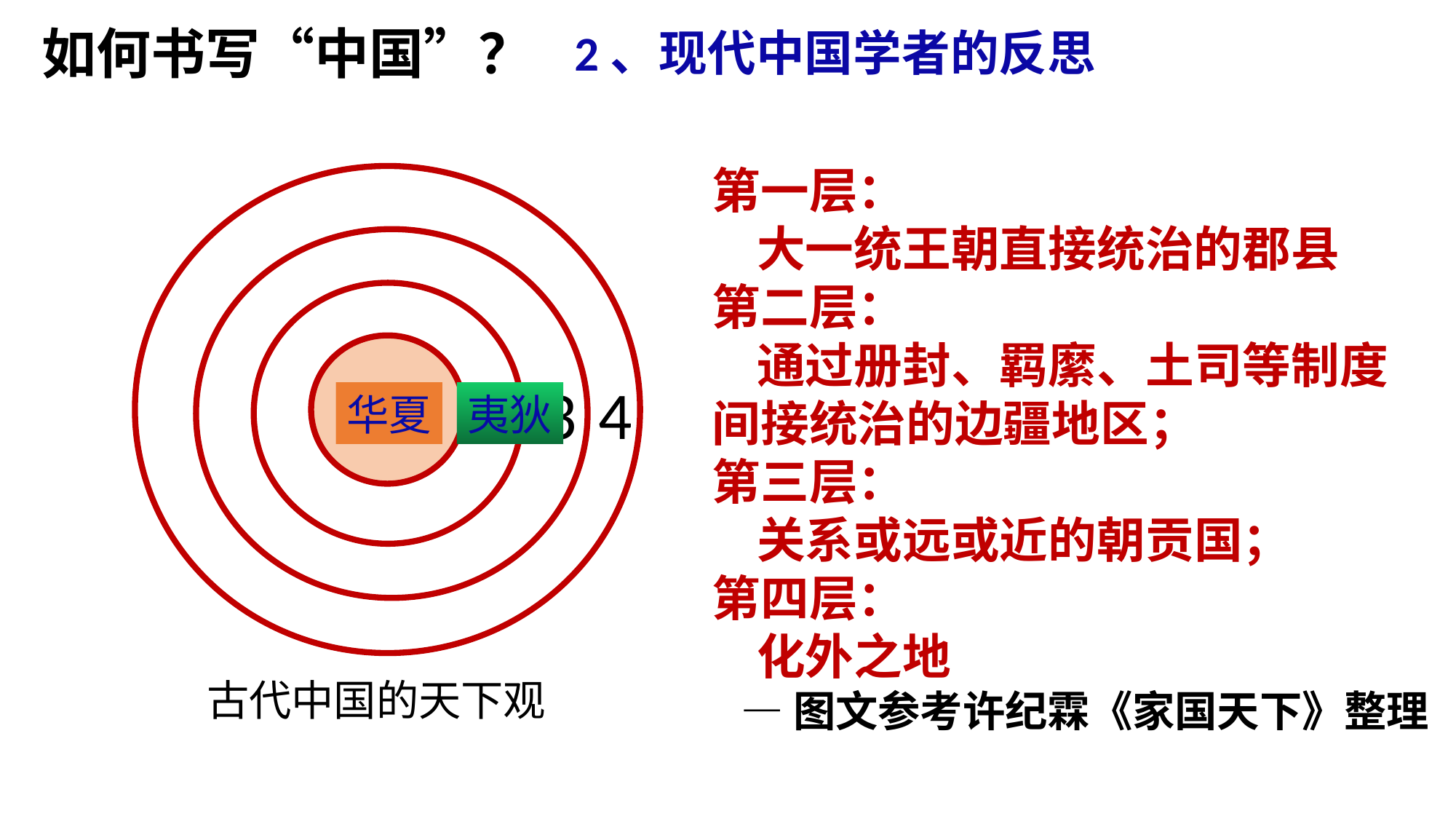

如何书写“中国”？
2、现代中国学者的反思
第一层：
   大一统王朝直接统治的郡县
第二层：
   通过册封、羁縻、土司等制度
间接统治的边疆地区；
第三层：
   关系或远或近的朝贡国；
第四层：
   化外之地
   —图文参考许纪霖《家国天下》整理

1
4
2
3
华夏
夷狄
古代中国的天下观